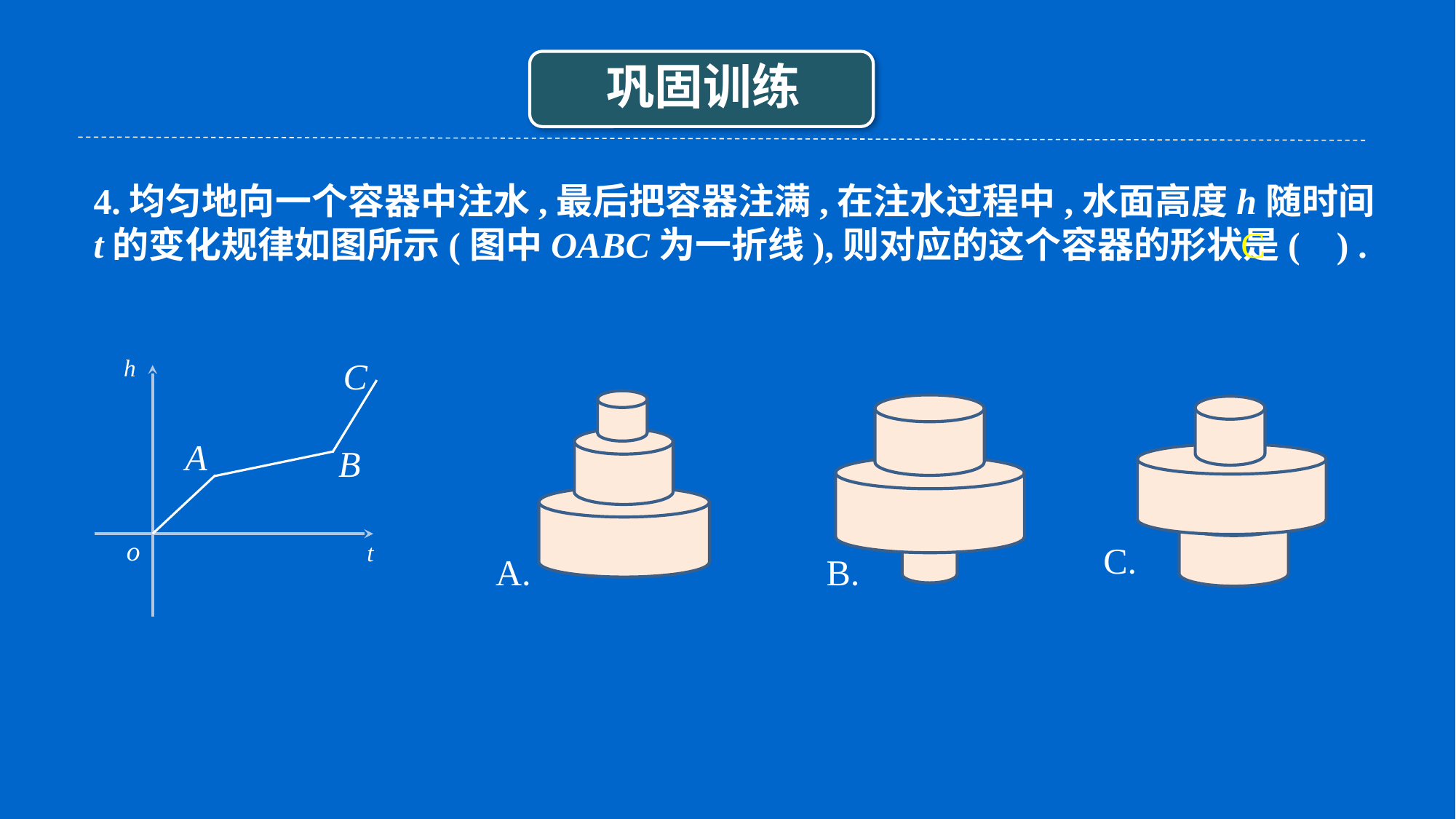

巩固训练
4.均匀地向一个容器中注水,最后把容器注满,在注水过程中,水面高度h随时间t的变化规律如图所示(图中OABC为一折线),则对应的这个容器的形状是(    ) .
C
h
o
t
C
A
B

C.
A.
B.